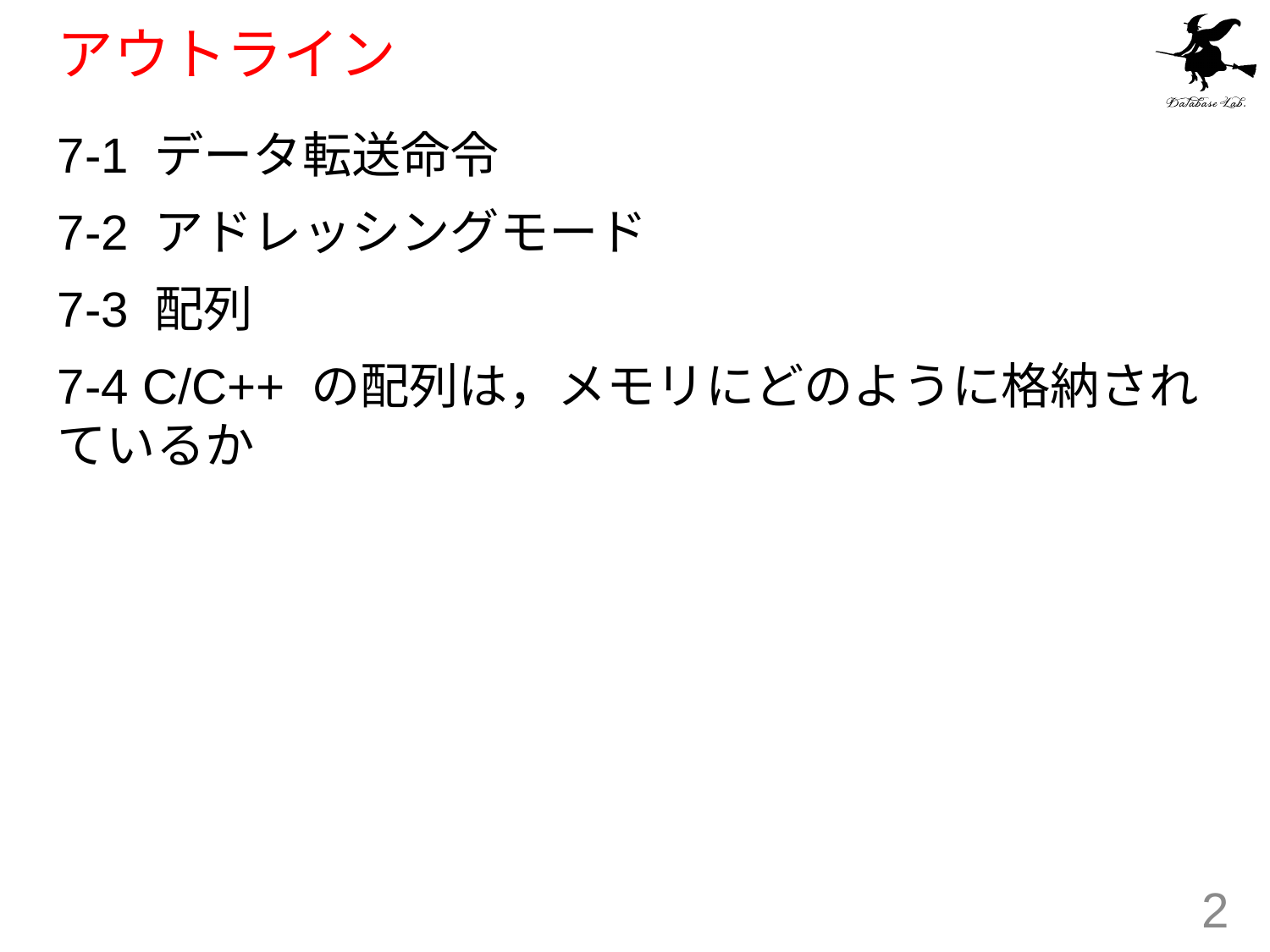

# アウトライン
7-1 データ転送命令
7-2 アドレッシングモード
7-3 配列
7-4 C/C++ の配列は，メモリにどのように格納されているか
2